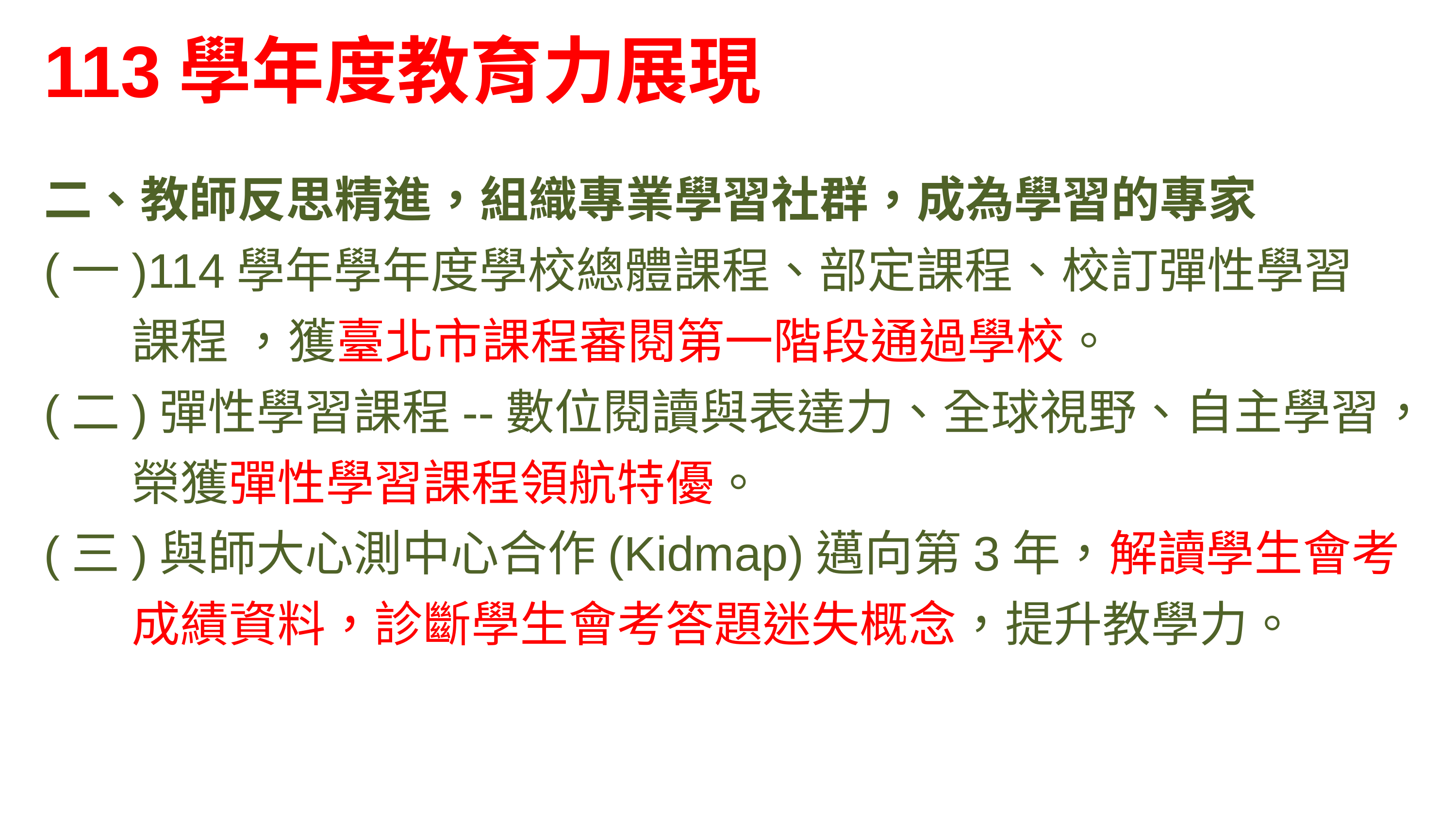

113學年度教育力展現

二、教師反思精進，組織專業學習社群，成為學習的專家
(一)114學年學年度學校總體課程、部定課程、校訂彈性學習
       課程 ，獲臺北市課程審閱第一階段通過學校。
(二)彈性學習課程--數位閱讀與表達力、全球視野、自主學習，
       榮獲彈性學習課程領航特優。
(三)與師大心測中心合作(Kidmap)邁向第3年，解讀學生會考
       成績資料，診斷學生會考答題迷失概念，提升教學力。